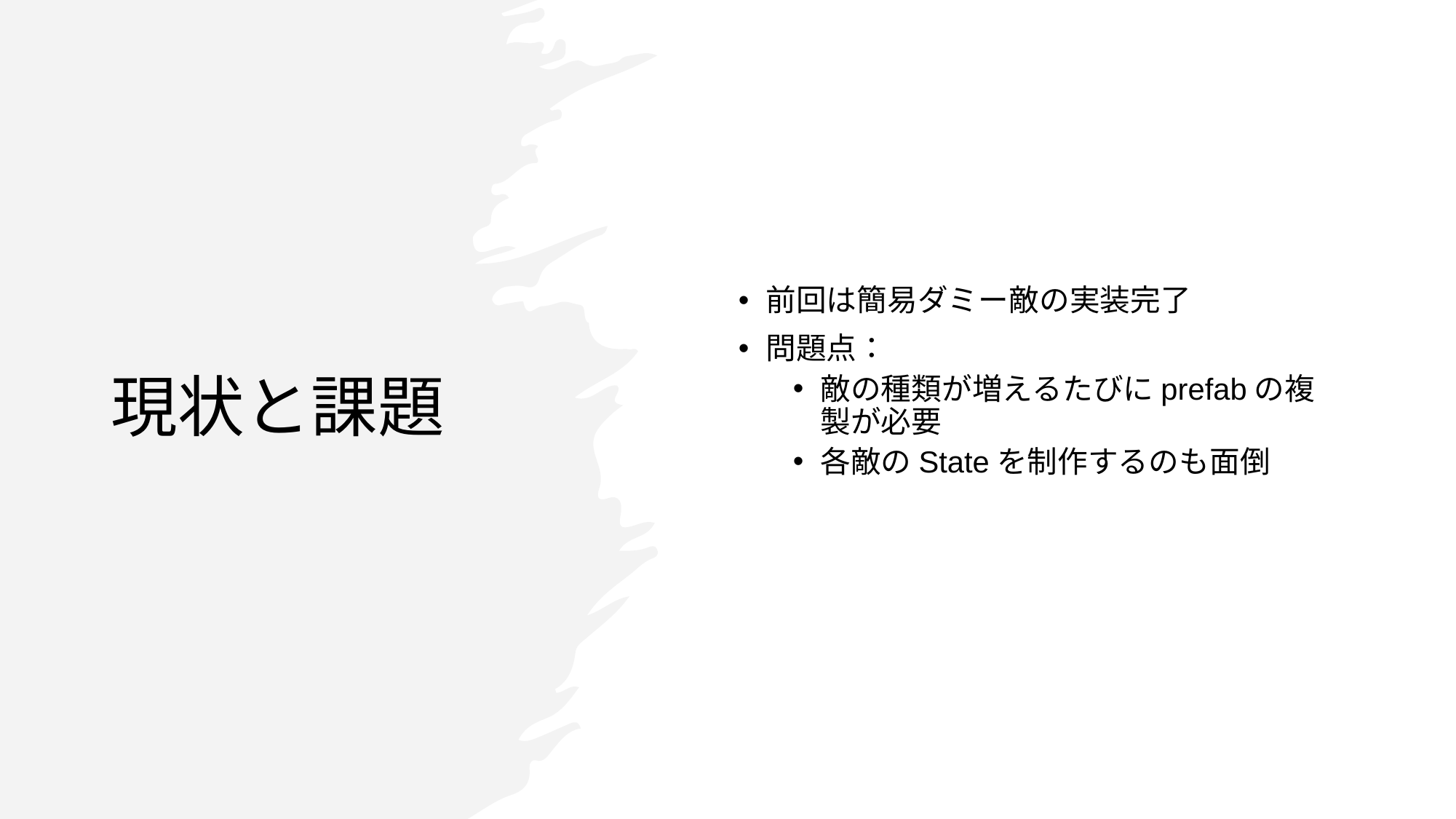

# 現状と課題
前回は簡易ダミー敵の実装完了
問題点：
敵の種類が増えるたびにprefabの複製が必要
各敵のStateを制作するのも面倒